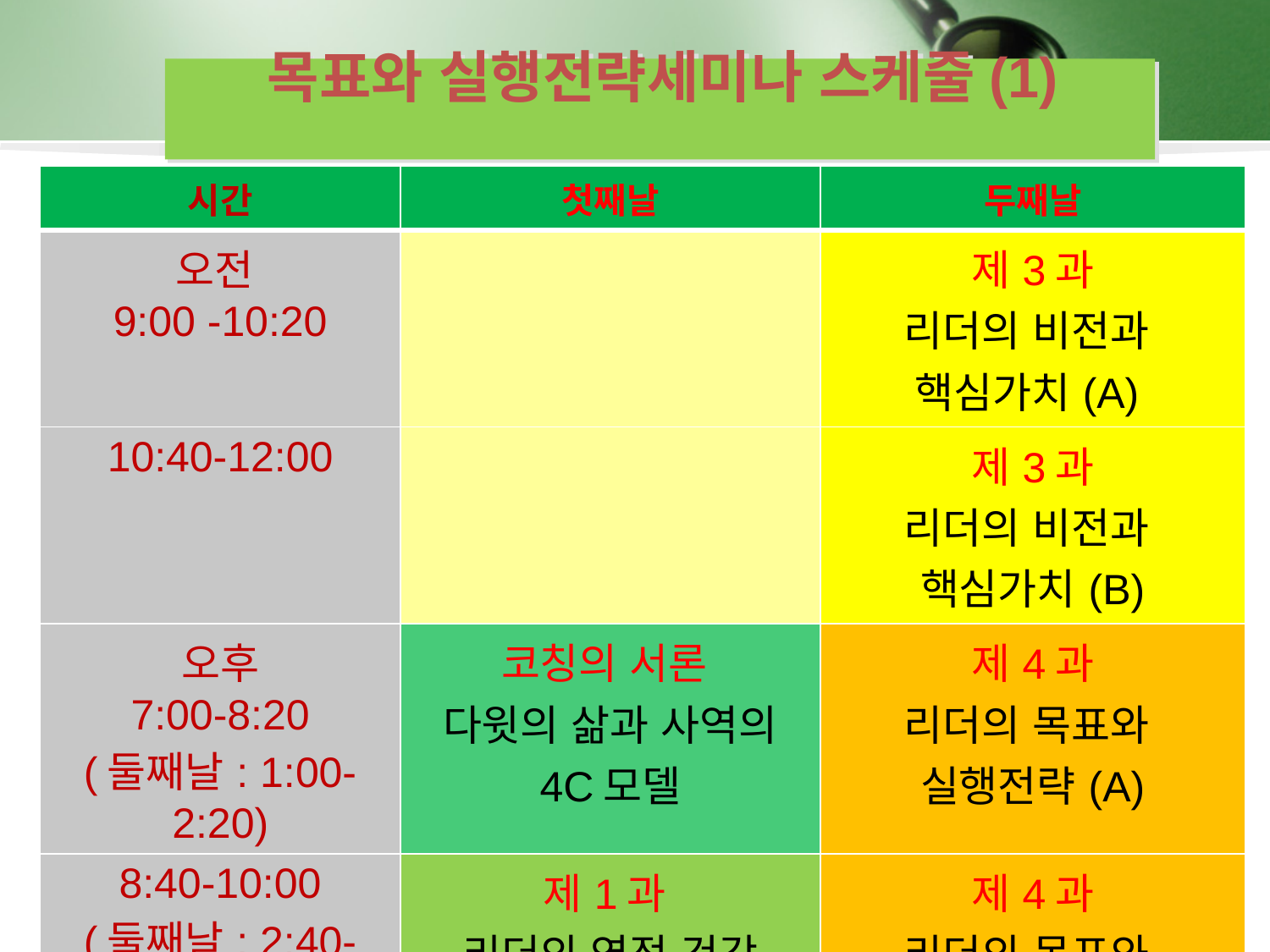

목표와 실행전략세미나 스케줄(1)
| 시간 | 첫째날 | 두째날 |
| --- | --- | --- |
| 오전 9:00 -10:20 |  | 제3과 리더의 비전과 핵심가치(A) |
| 10:40-12:00 |  | 제3과 리더의 비전과 핵심가치(B) |
| 오후 7:00-8:20 (둘째날: 1:00-2:20) | 코칭의 서론 다윗의 삶과 사역의 4C모델 | 제4과 리더의 목표와 실행전략(A) |
| 8:40-10:00 (둘째날: 2:40-5:00) | 제1과 리더의 영적 건강 진단과 처방전략 | 제4과 리더의 목표와 실행전략(B) |